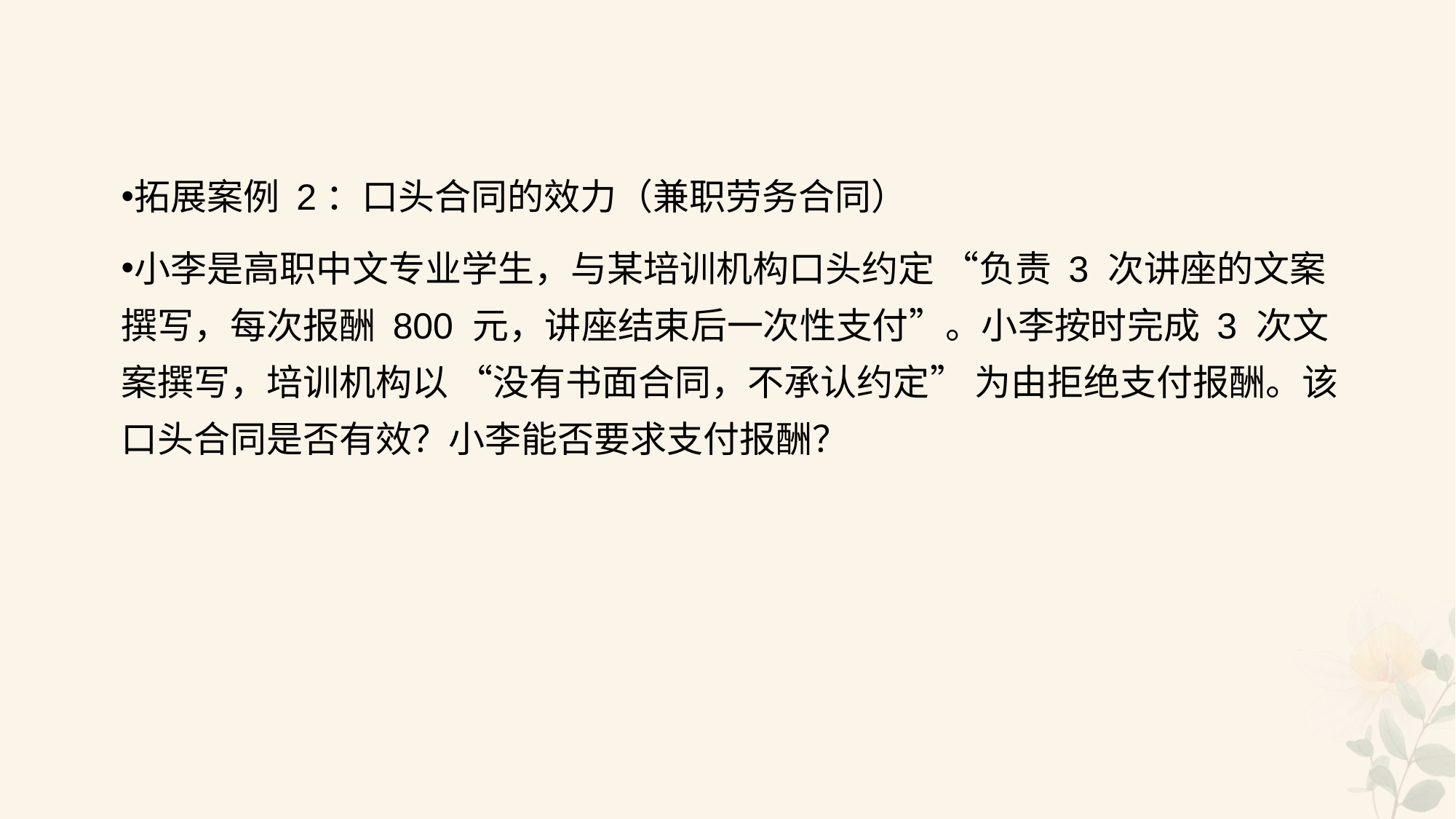

#
拓展案例 2：口头合同的效力（兼职劳务合同）
小李是高职中文专业学生，与某培训机构口头约定 “负责 3 次讲座的文案撰写，每次报酬 800 元，讲座结束后一次性支付”。小李按时完成 3 次文案撰写，培训机构以 “没有书面合同，不承认约定” 为由拒绝支付报酬。该口头合同是否有效？小李能否要求支付报酬？